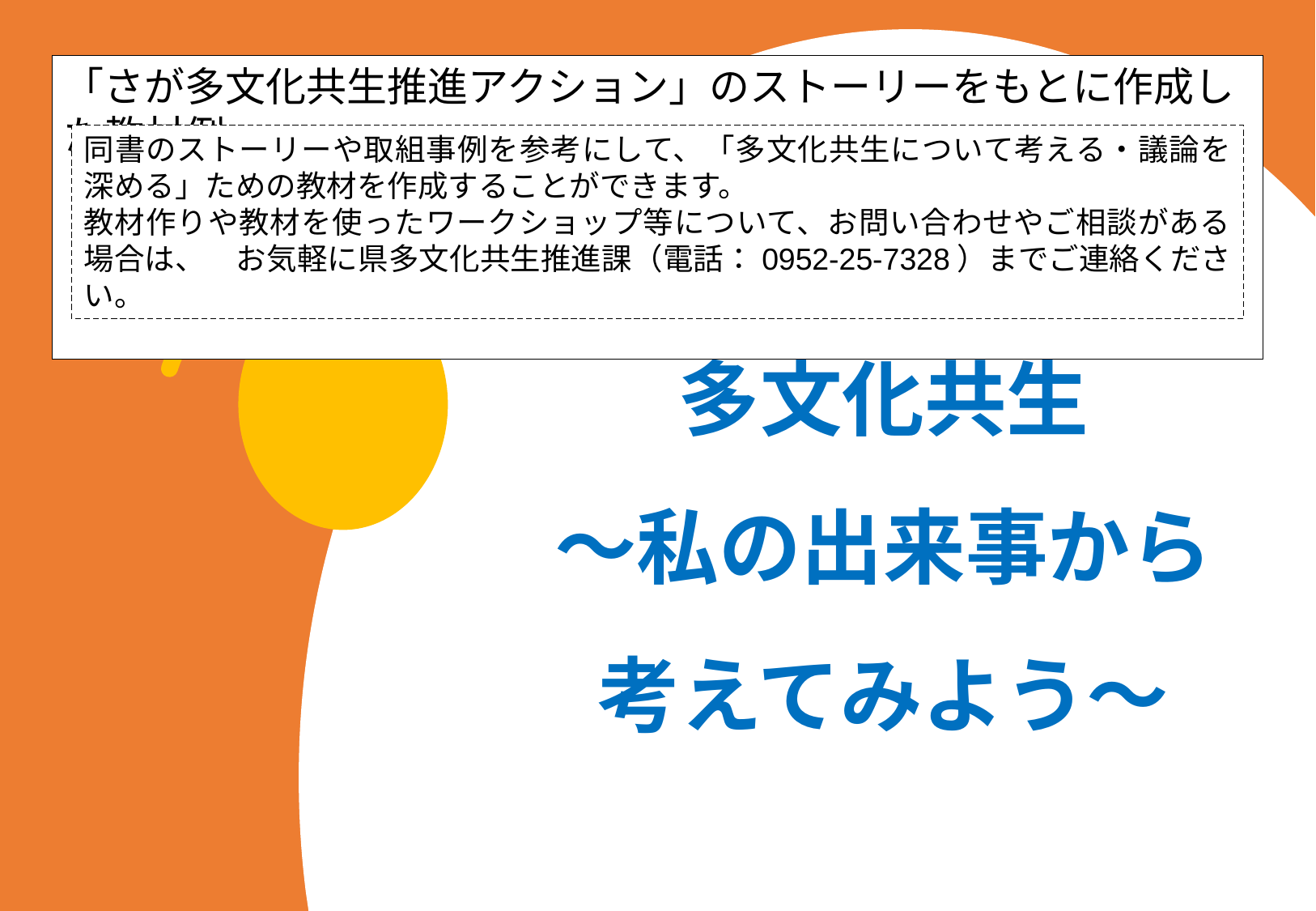

「さが多文化共生推進アクション」のストーリーをもとに作成した教材例

同書のストーリーや取組事例を参考にして、「多文化共生について考える・議論を深める」ための教材を作成することができます。
教材作りや教材を使ったワークショップ等について、お問い合わせやご相談がある場合は、　お気軽に県多文化共生推進課（電話：0952-25-7328）までご連絡ください。

多文化共生
～私の出来事から
考えてみよう～